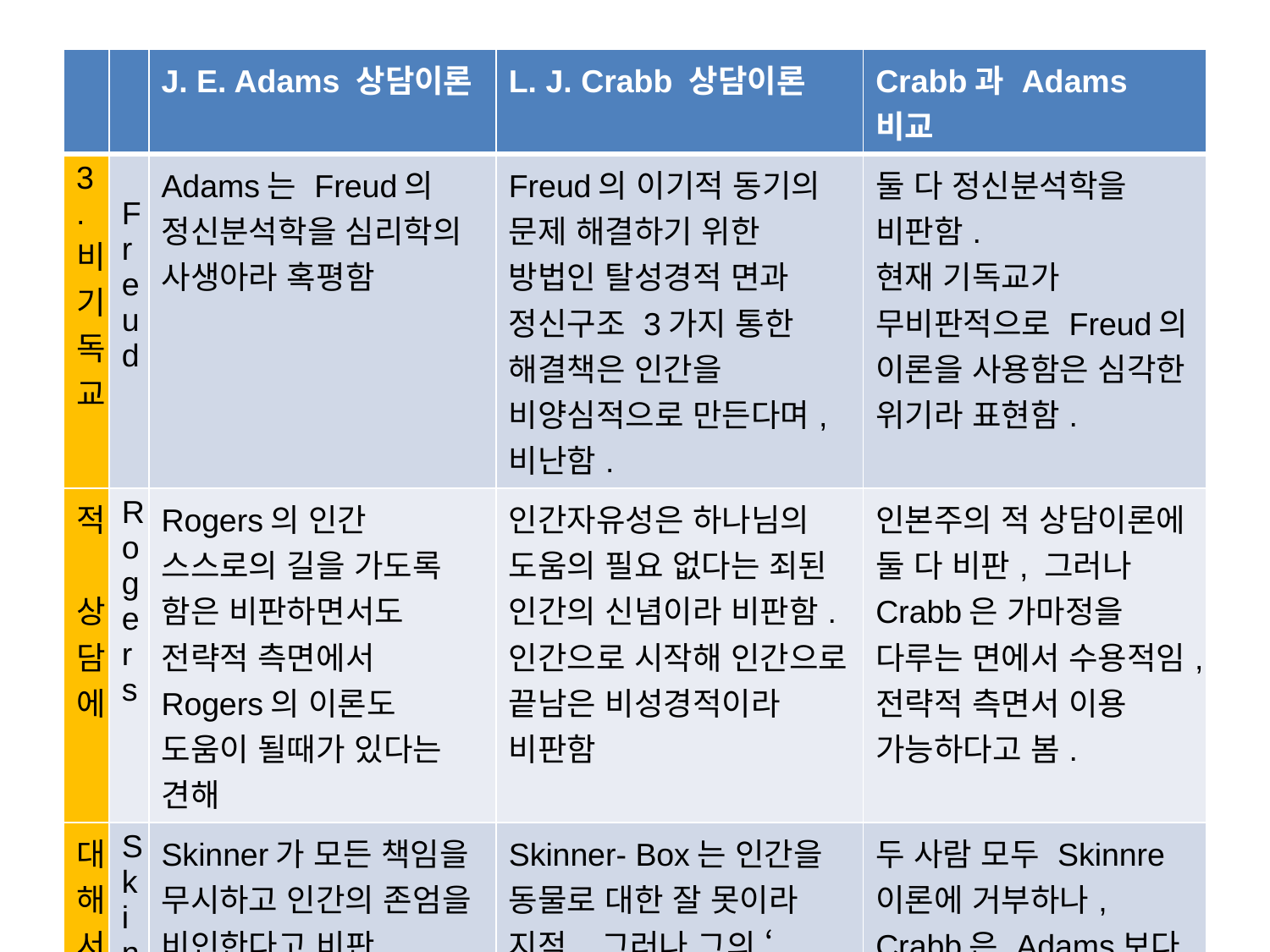

|  |  | J. E. Adams 상담이론 | L. J. Crabb 상담이론 | Crabb과 Adams 비교 |
| --- | --- | --- | --- | --- |
| 3. 비기독교 | Freud | Adams는 Freud의 정신분석학을 심리학의 사생아라 혹평함 | Freud의 이기적 동기의 문제 해결하기 위한 방법인 탈성경적 면과 정신구조 3가지 통한 해결책은 인간을 비양심적으로 만든다며, 비난함. | 둘 다 정신분석학을 비판함. 현재 기독교가 무비판적으로 Freud의 이론을 사용함은 심각한 위기라 표현함. |
| 적 상담에 | Rogers | Rogers의 인간 스스로의 길을 가도록 함은 비판하면서도 전략적 측면에서 Rogers의 이론도 도움이 될때가 있다는 견해 | 인간자유성은 하나님의 도움의 필요 없다는 죄된 인간의 신념이라 비판함. 인간으로 시작해 인간으로 끝남은 비성경적이라 비판함 | 인본주의 적 상담이론에 둘 다 비판, 그러나Crabb은 가마정을 다루는 면에서 수용적임, 전략적 측면서 이용 가능하다고 봄. |
| 대해서 | Skinner | Skinner가 모든 책임을 무시하고 인간의 존엄을 비인한다고 비판, 인간을 동물로 특징지음은 잘 못이라 함. | Skinner- Box는 인간을 동물로 대한 잘 못이라 지적, 그러나 그의 ‘영향론’에 대해 긍정적 반응을 보이고 기독교 상담에서도 유익이 될 수 있다고 봄. | 두 사람 모두 Skinnre이론에 거부하나, Crabb은 Adams보다 수영적임, 부분적으로 내담자에게 도움을 줄 수 있다고 판단 함. |